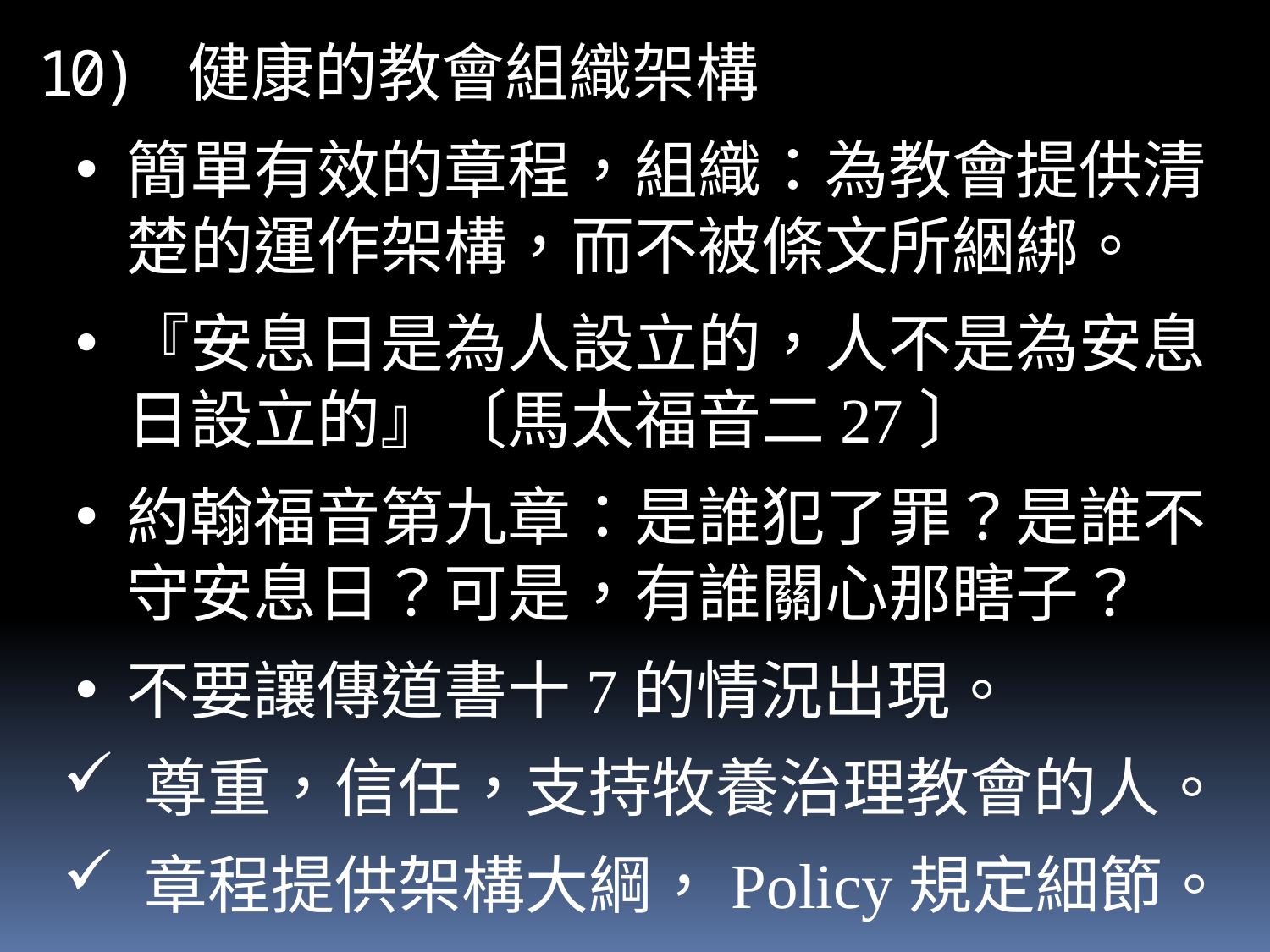

健康的教會組織架構
簡單有效的章程，組織：為教會提供清楚的運作架構，而不被條文所綑綁。
『安息日是為人設立的，人不是為安息日設立的』〔馬太福音二27〕
約翰福音第九章：是誰犯了罪？是誰不守安息日？可是，有誰關心那瞎子？
不要讓傳道書十7的情況出現。
 尊重，信任，支持牧養治理教會的人。
 章程提供架構大綱，Policy規定細節。